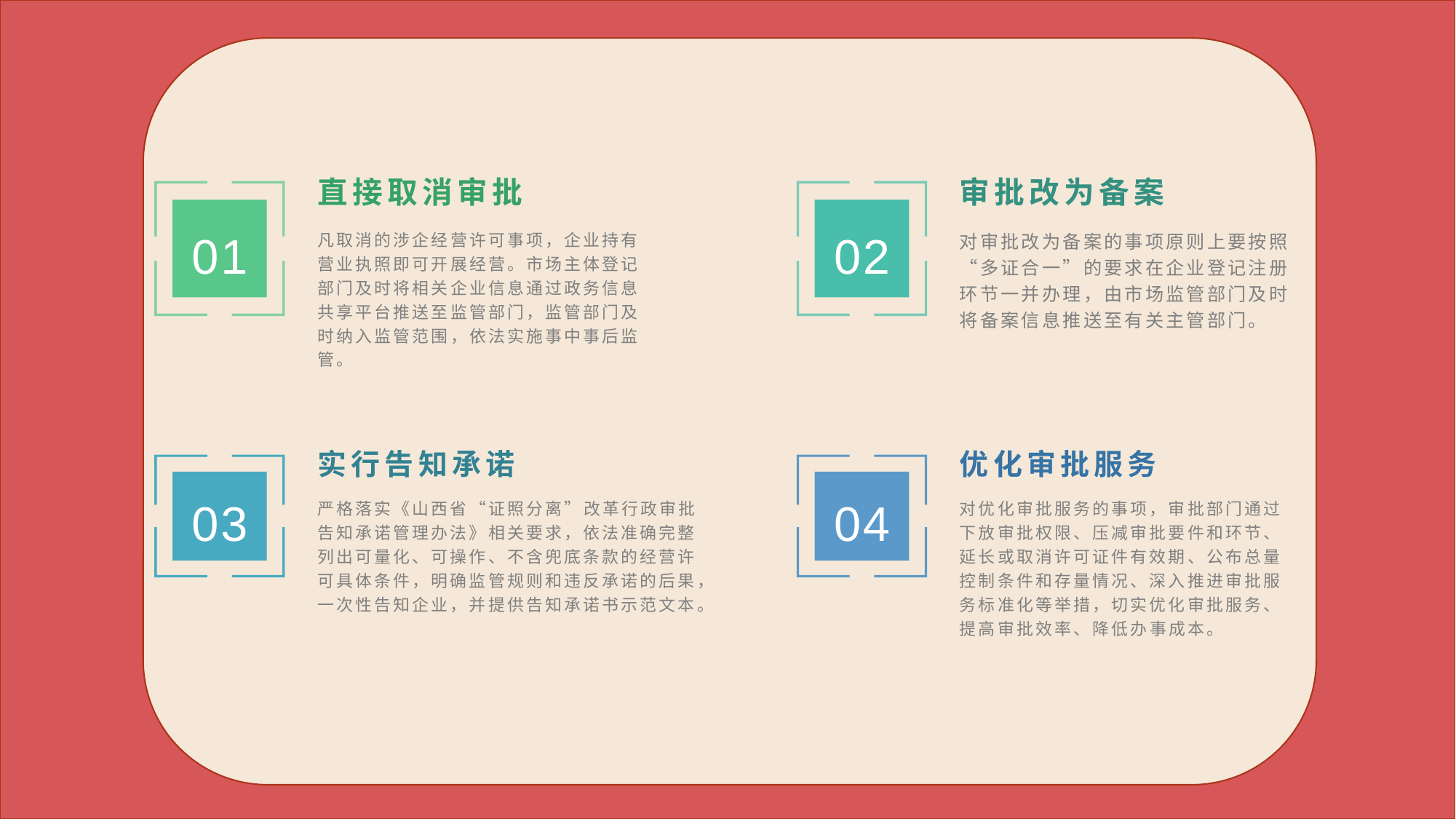

直接取消审批
审批改为备案

01
02
凡取消的涉企经营许可事项，企业持有营业执照即可开展经营。市场主体登记部门及时将相关企业信息通过政务信息共享平台推送至监管部门，监管部门及时纳入监管范围，依法实施事中事后监管。
对审批改为备案的事项原则上要按照“多证合一”的要求在企业登记注册环节一并办理，由市场监管部门及时将备案信息推送至有关主管部门。
实行告知承诺
优化审批服务

03
04
严格落实《山西省“证照分离”改革行政审批告知承诺管理办法》相关要求，依法准确完整列出可量化、可操作、不含兜底条款的经营许可具体条件，明确监管规则和违反承诺的后果，一次性告知企业，并提供告知承诺书示范文本。
对优化审批服务的事项，审批部门通过下放审批权限、压减审批要件和环节、延长或取消许可证件有效期、公布总量控制条件和存量情况、深入推进审批服务标准化等举措，切实优化审批服务、提高审批效率、降低办事成本。